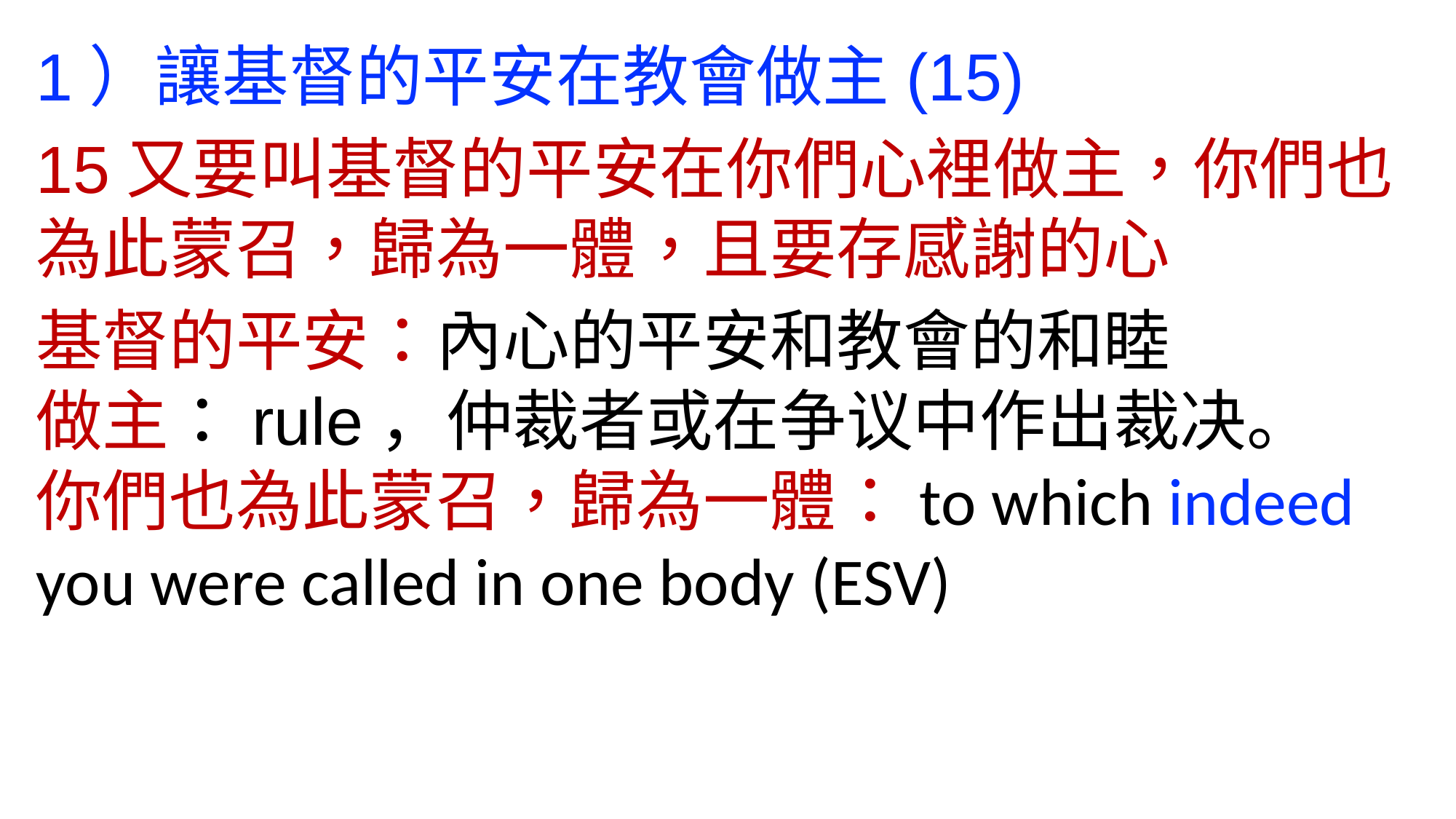

1）讓基督的平安在教會做主(15)
15又要叫基督的平安在你們心裡做主，你們也為此蒙召，歸為一體，且要存感謝的心
基督的平安：內心的平安和教會的和睦
做主：rule，仲裁者或在争议中作出裁决。
你們也為此蒙召，歸為一體：to which indeed you were called in one body (ESV)